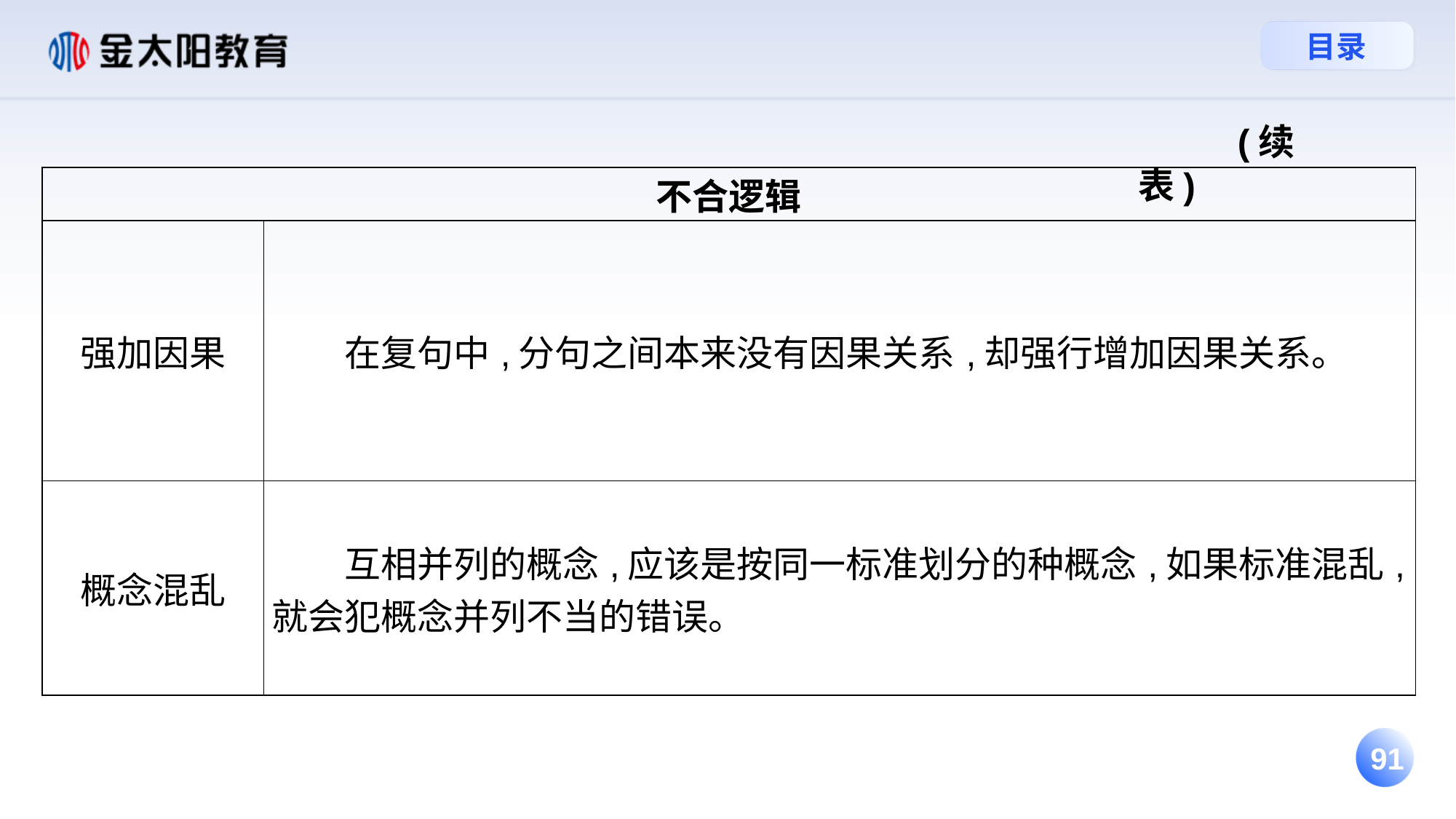

(续表)

| 不合逻辑 |  |
| --- | --- |
| 强加因果 | 在复句中,分句之间本来没有因果关系,却强行增加因果关系。 |
| 概念混乱 | 互相并列的概念,应该是按同一标准划分的种概念,如果标准混乱,就会犯概念并列不当的错误。 |